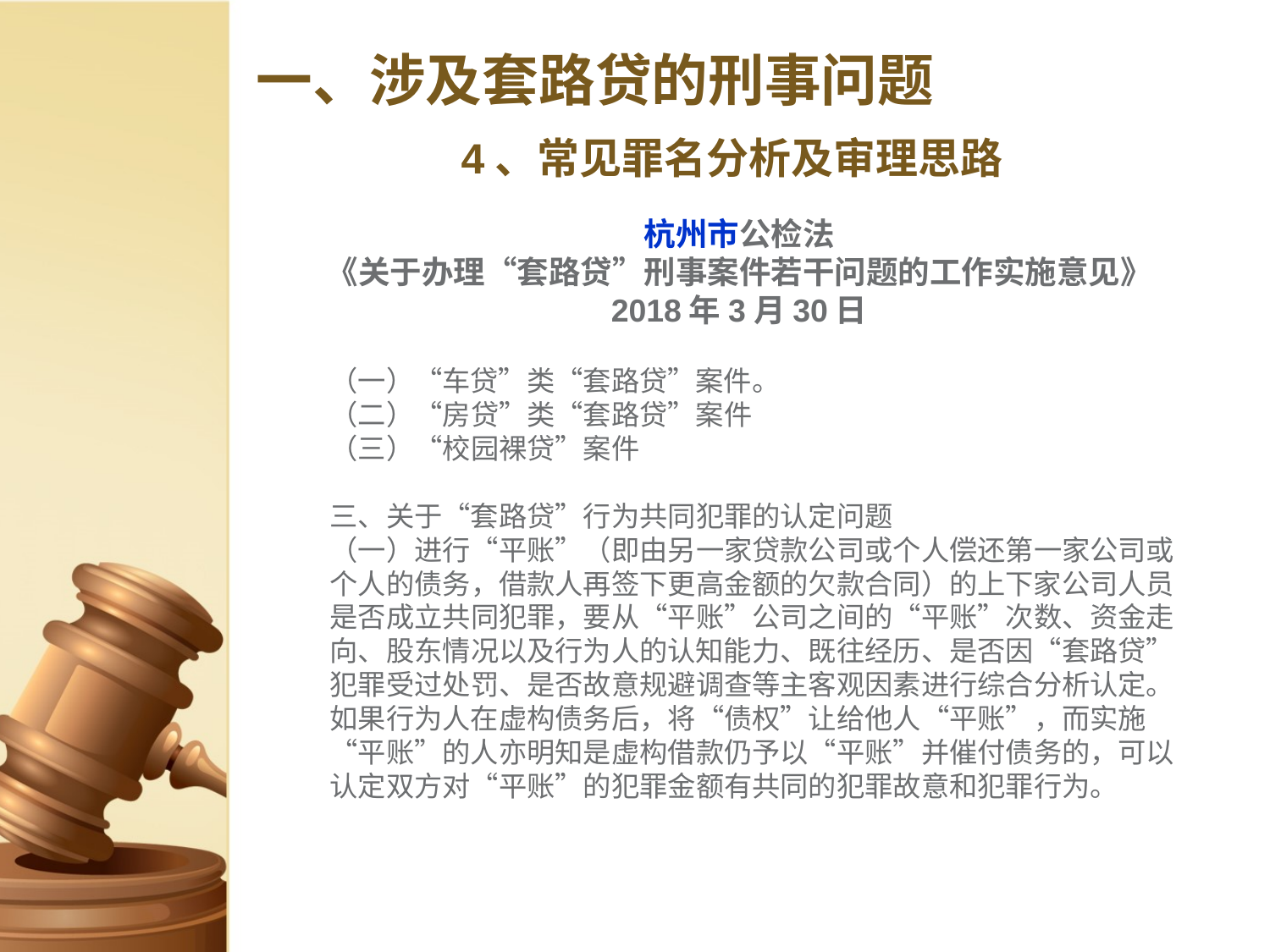

# 一、涉及套路贷的刑事问题
4、常见罪名分析及审理思路
杭州市公检法
《关于办理“套路贷”刑事案件若干问题的工作实施意见》
2018年3月30日

（一）“车贷”类“套路贷”案件。
（二）“房贷”类“套路贷”案件
（三）“校园裸贷”案件

三、关于“套路贷”行为共同犯罪的认定问题
（一）进行“平账”（即由另一家贷款公司或个人偿还第一家公司或个人的债务，借款人再签下更高金额的欠款合同）的上下家公司人员是否成立共同犯罪，要从“平账”公司之间的“平账”次数、资金走向、股东情况以及行为人的认知能力、既往经历、是否因“套路贷”犯罪受过处罚、是否故意规避调查等主客观因素进行综合分析认定。如果行为人在虚构债务后，将“债权”让给他人“平账”，而实施“平账”的人亦明知是虚构借款仍予以“平账”并催付债务的，可以认定双方对“平账”的犯罪金额有共同的犯罪故意和犯罪行为。